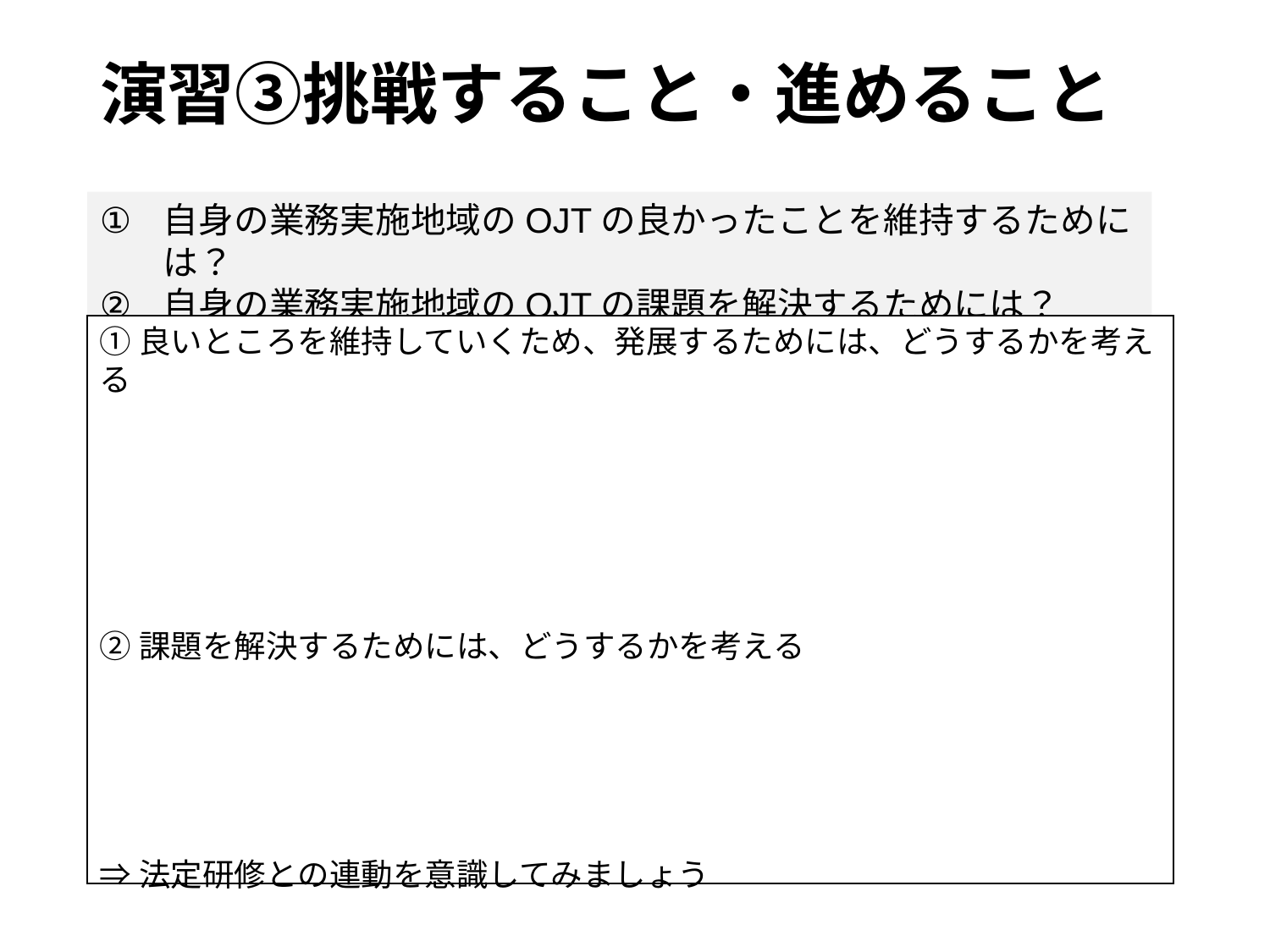

# 演習③挑戦すること・進めること
自身の業務実施地域のOJTの良かったことを維持するためには？
自身の業務実施地域のOJTの課題を解決するためには？
①良いところを維持していくため、発展するためには、どうするかを考える

②課題を解決するためには、どうするかを考える

⇒法定研修との連動を意識してみましょう